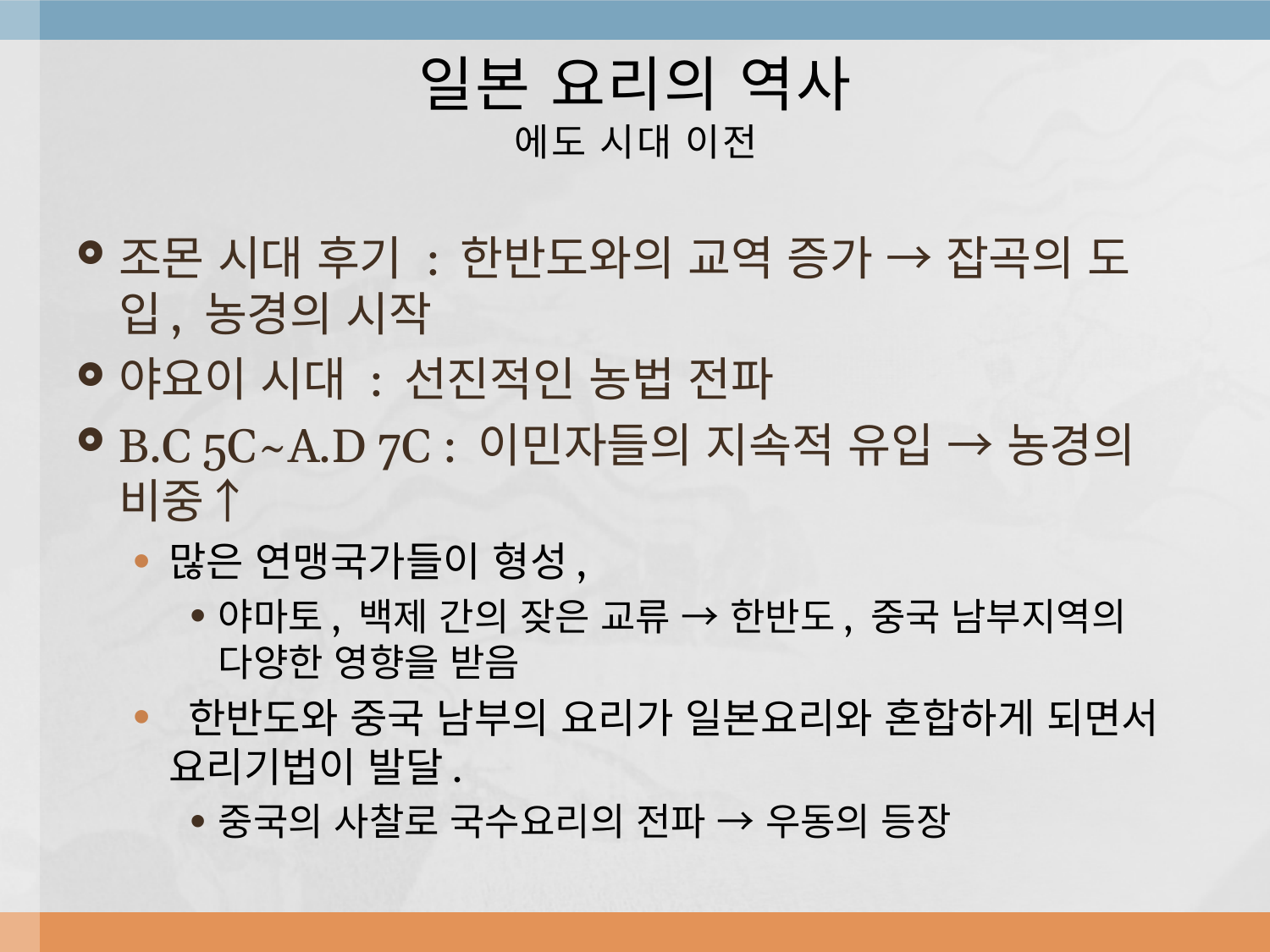

# 일본 요리의 역사 에도 시대 이전
조몬 시대 후기 : 한반도와의 교역 증가 → 잡곡의 도입, 농경의 시작
야요이 시대 : 선진적인 농법 전파
B.C 5C~A.D 7C : 이민자들의 지속적 유입 → 농경의 비중↑
많은 연맹국가들이 형성,
야마토, 백제 간의 잦은 교류 → 한반도, 중국 남부지역의 다양한 영향을 받음
 한반도와 중국 남부의 요리가 일본요리와 혼합하게 되면서 요리기법이 발달.
중국의 사찰로 국수요리의 전파 → 우동의 등장